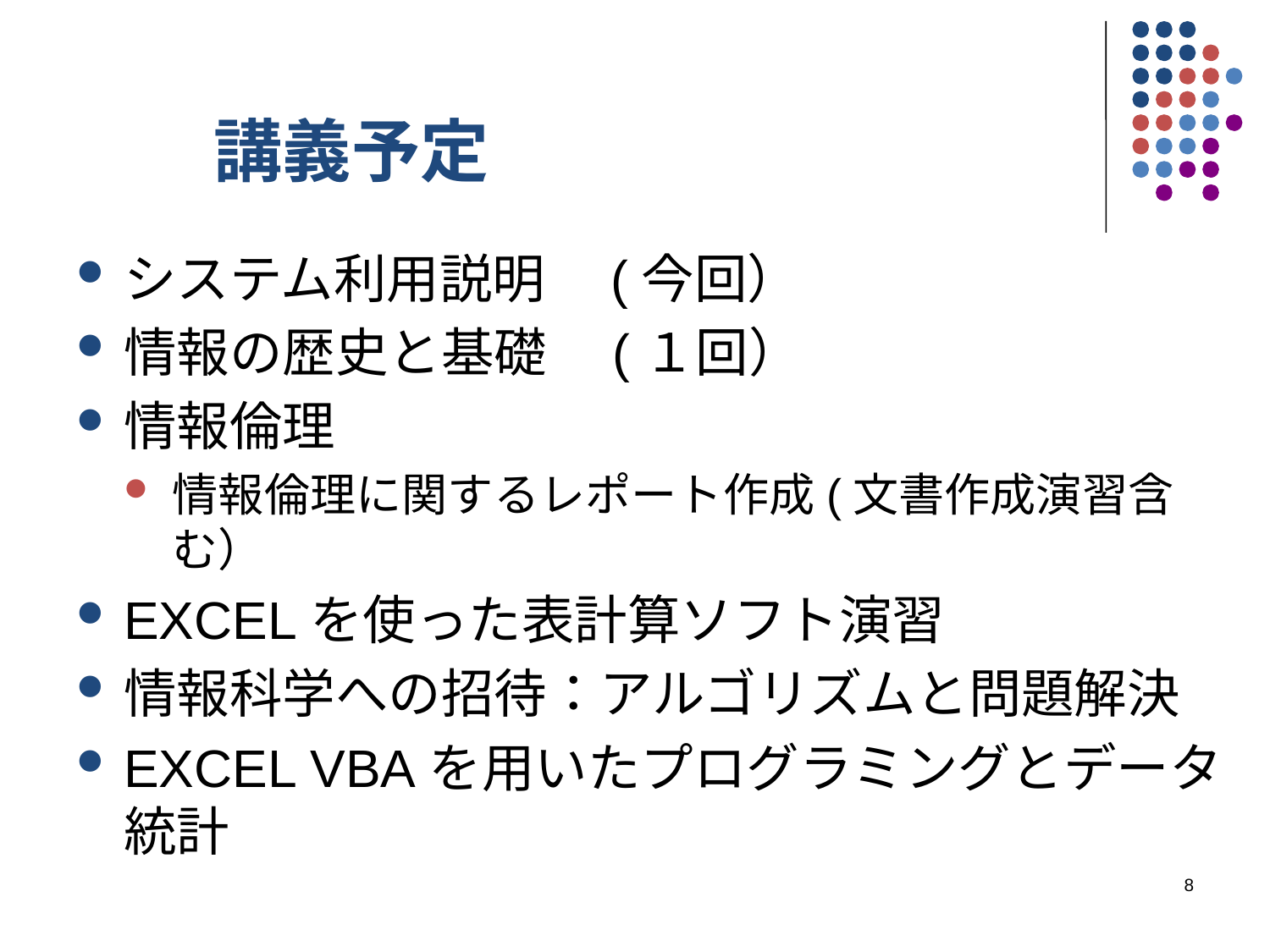

# 講義予定
システム利用説明　(今回）
情報の歴史と基礎　(１回）
情報倫理
情報倫理に関するレポート作成(文書作成演習含む）
EXCELを使った表計算ソフト演習
情報科学への招待：アルゴリズムと問題解決
EXCEL VBAを用いたプログラミングとデータ統計
8